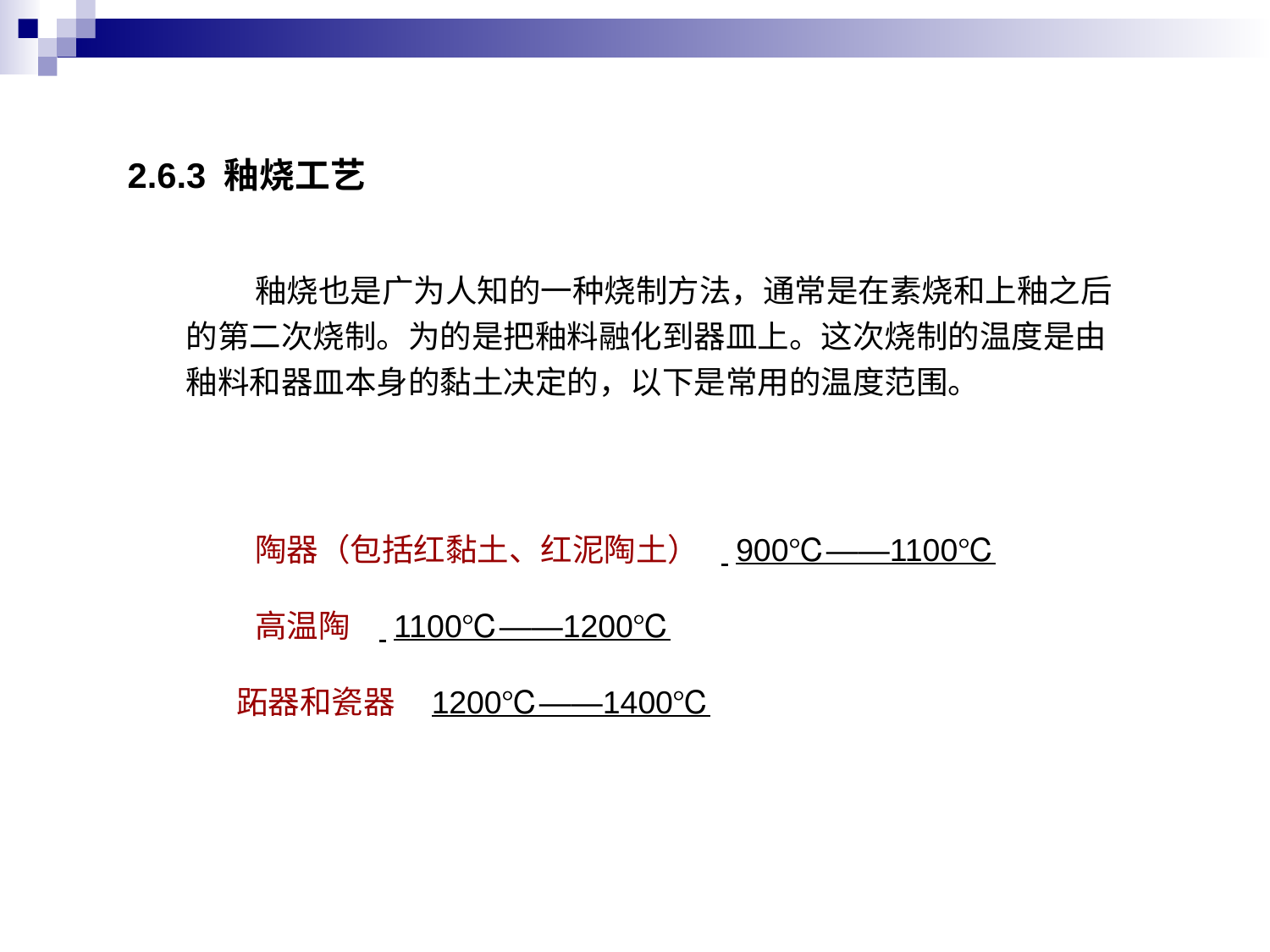

2.6.3 釉烧工艺
	釉烧也是广为人知的一种烧制方法，通常是在素烧和上釉之后
       的第二次烧制。为的是把釉料融化到器皿上。这次烧制的温度是由
       釉料和器皿本身的黏土决定的，以下是常用的温度范围。

	陶器（包括红黏土、红泥陶土）    900℃——1100℃

	高温陶     1100℃——1200℃

              跖器和瓷器    1200℃——1400℃